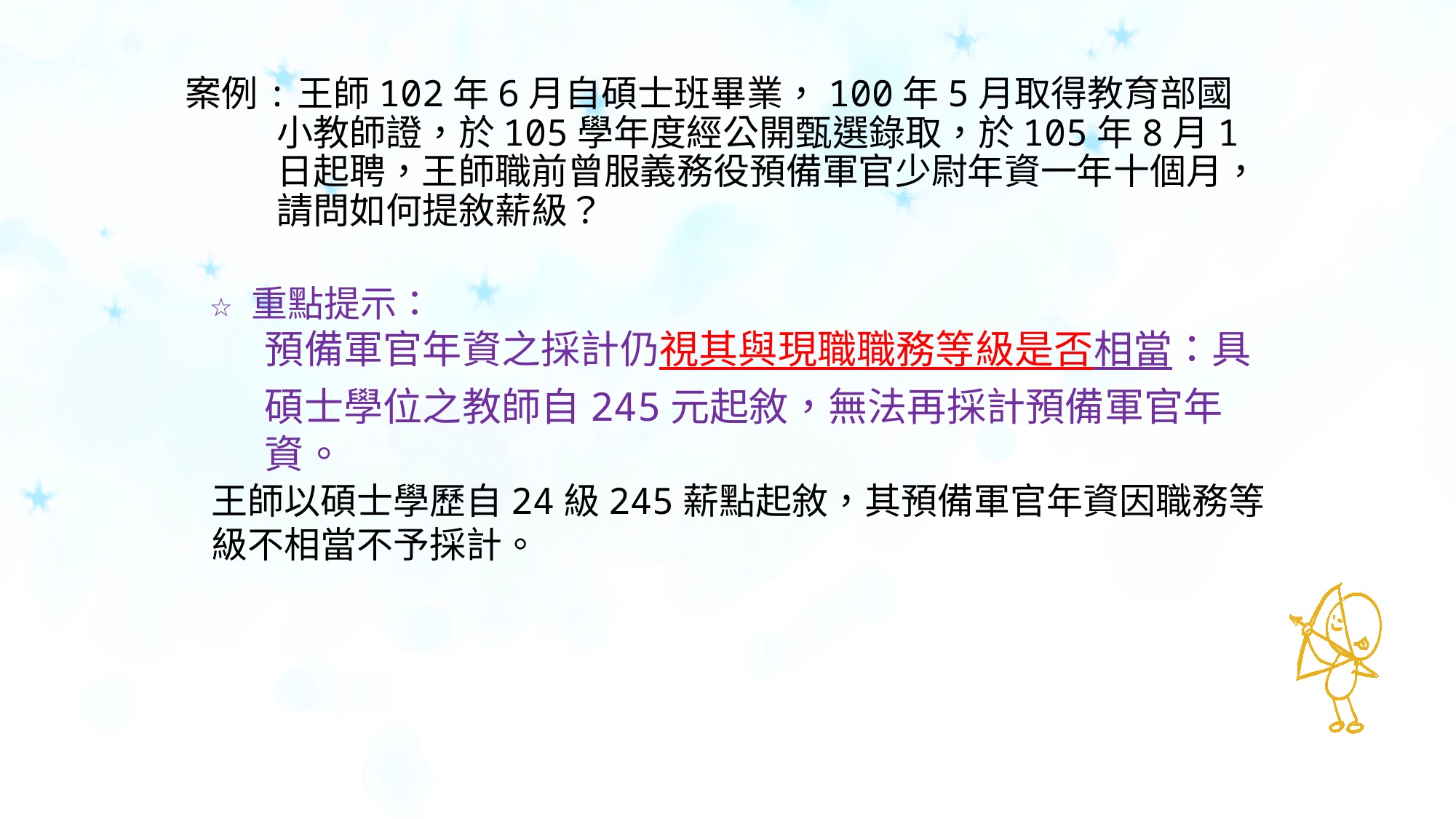

案例:王師102年6月自碩士班畢業，100年5月取得教育部國小教師證，於105學年度經公開甄選錄取，於105年8月1日起聘，王師職前曾服義務役預備軍官少尉年資一年十個月，請問如何提敘薪級？

重點提示：
預備軍官年資之採計仍視其與現職職務等級是否相當：具碩士學位之教師自245元起敘，無法再採計預備軍官年資。
王師以碩士學歷自24級245薪點起敘，其預備軍官年資因職務等級不相當不予採計。